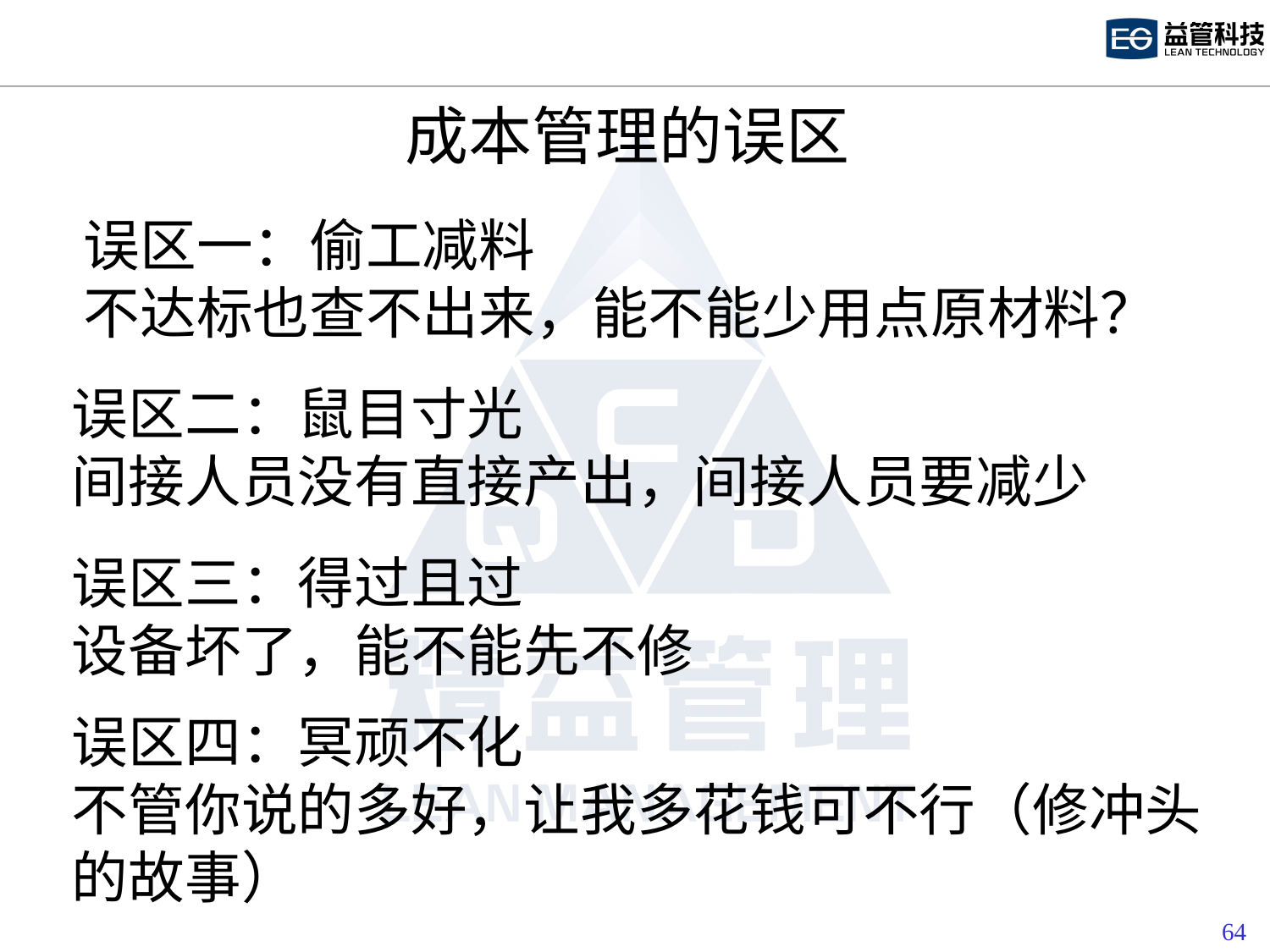

成本管理的误区
误区一：偷工减料
不达标也查不出来，能不能少用点原材料？
误区二：鼠目寸光
间接人员没有直接产出，间接人员要减少
误区三：得过且过
设备坏了，能不能先不修
误区四：冥顽不化
不管你说的多好，让我多花钱可不行（修冲头的故事）